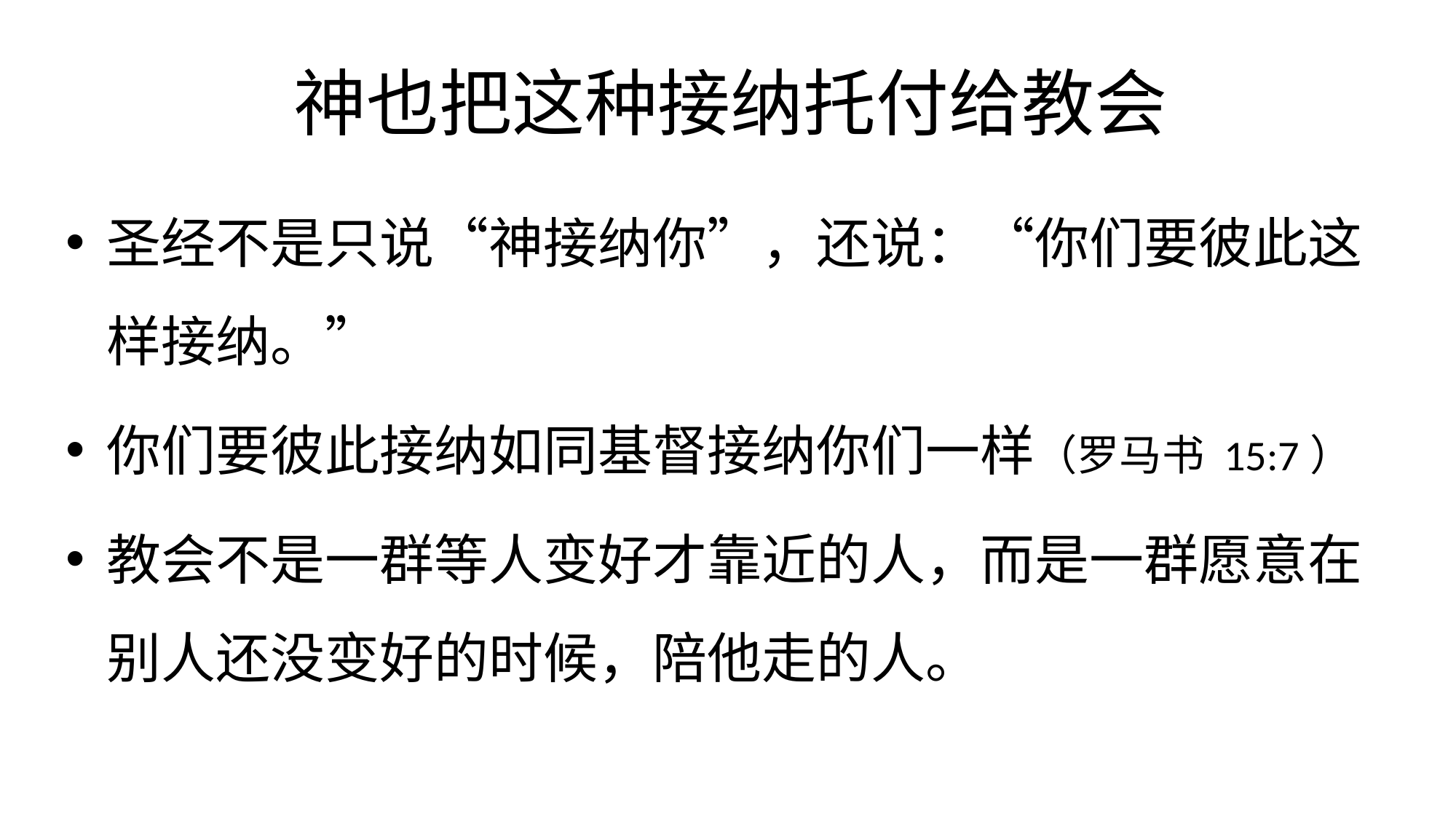

# 神也把这种接纳托付给教会
圣经不是只说“神接纳你”，还说：“你们要彼此这样接纳。”
你们要彼此接纳如同基督接纳你们一样（罗马书 15:7）
教会不是一群等人变好才靠近的人，而是一群愿意在别人还没变好的时候，陪他走的人。

10